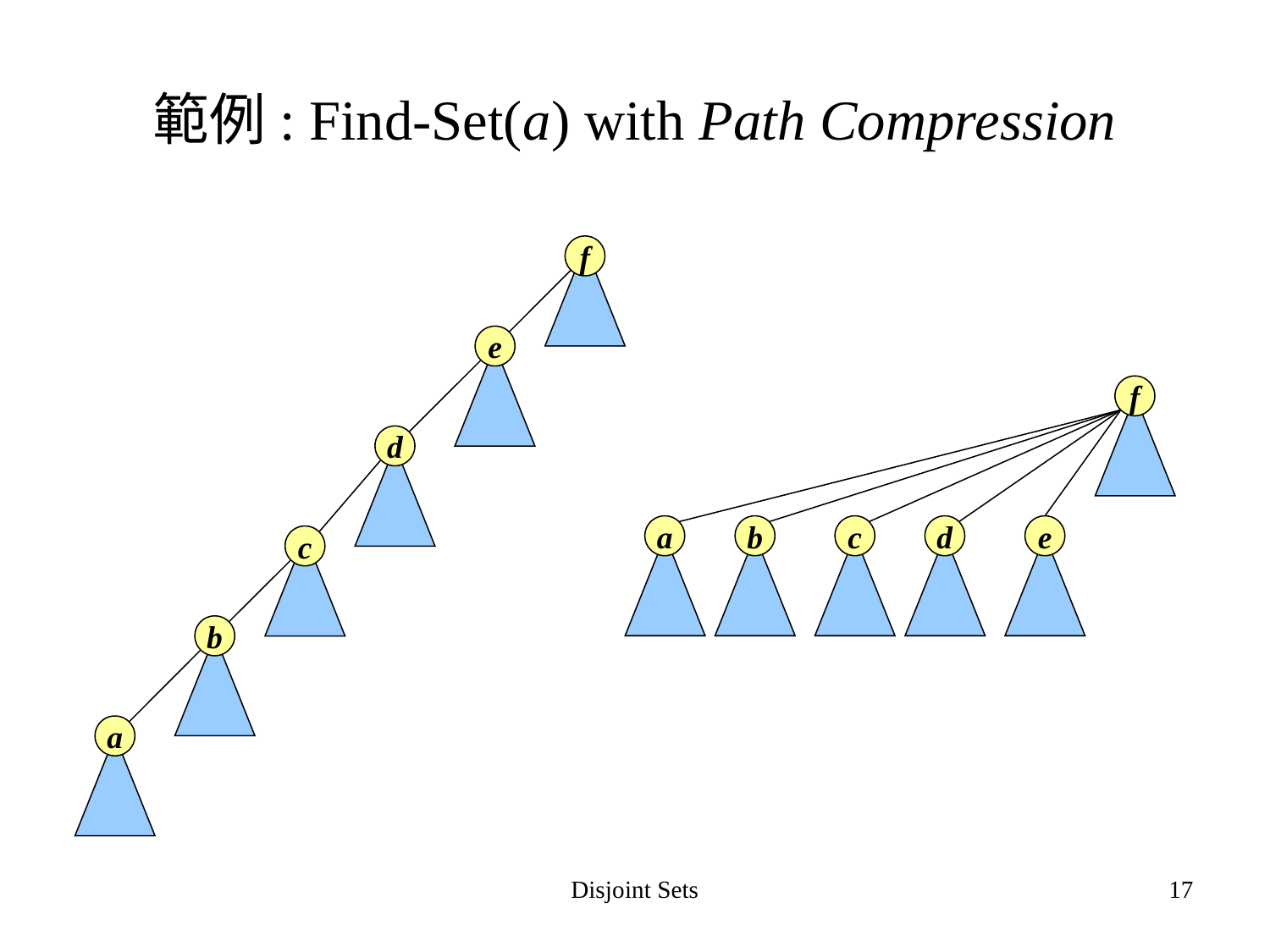

# 範例: Find-Set(a) with Path Compression
f

e

f

d

a
b
c
d
e
c

b

a

Disjoint Sets
17